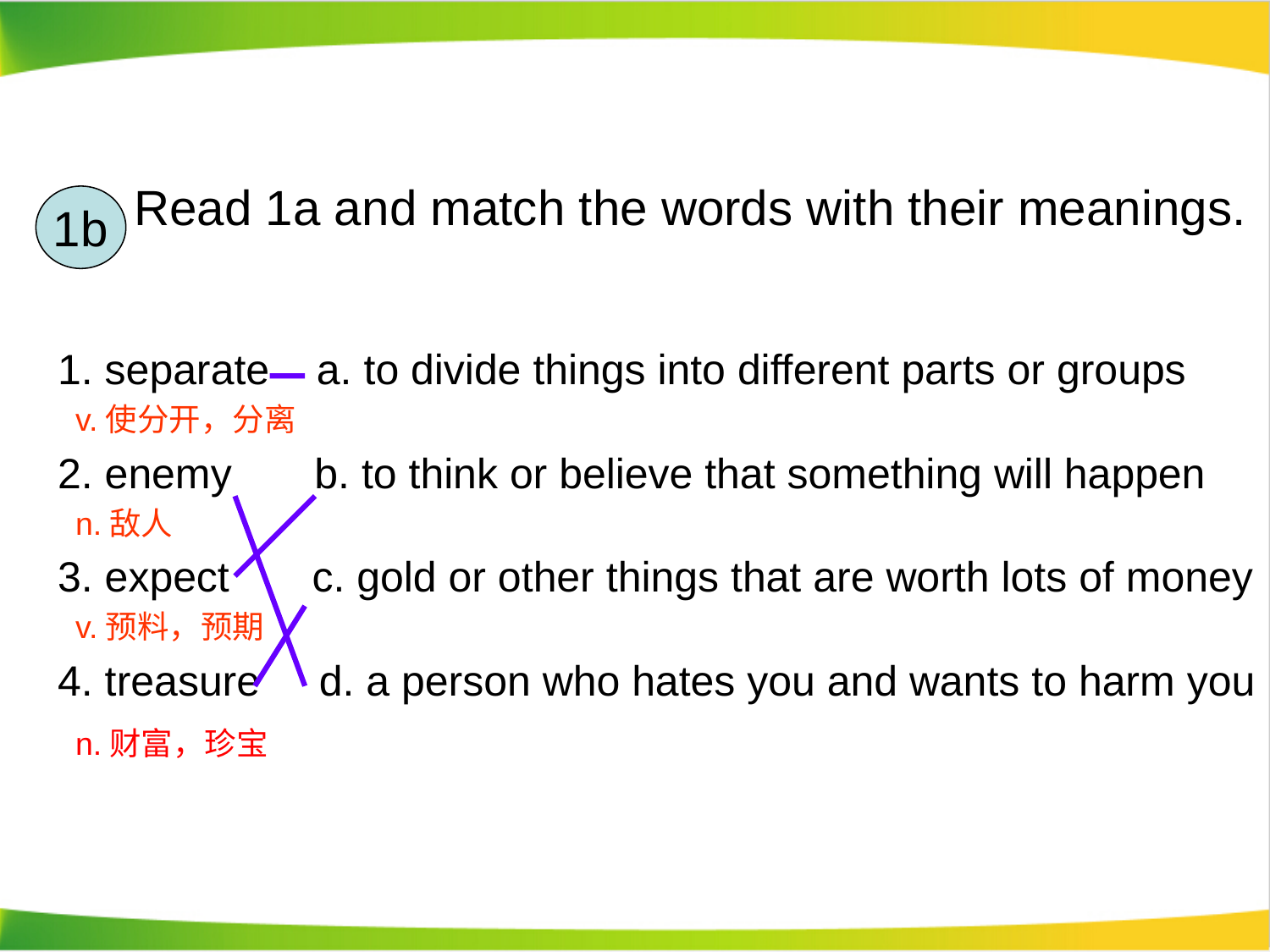

# Read 1a and match the words with their meanings.
1b
1. separate    a. to divide things into different parts or groups
  v.使分开，分离
2. enemy       b. to think or believe that something will happen
  n.敌人
3. expect       c. gold or other things that are worth lots of money
  v.预料，预期
4. treasure     d. a person who hates you and wants to harm you
  n.财富，珍宝